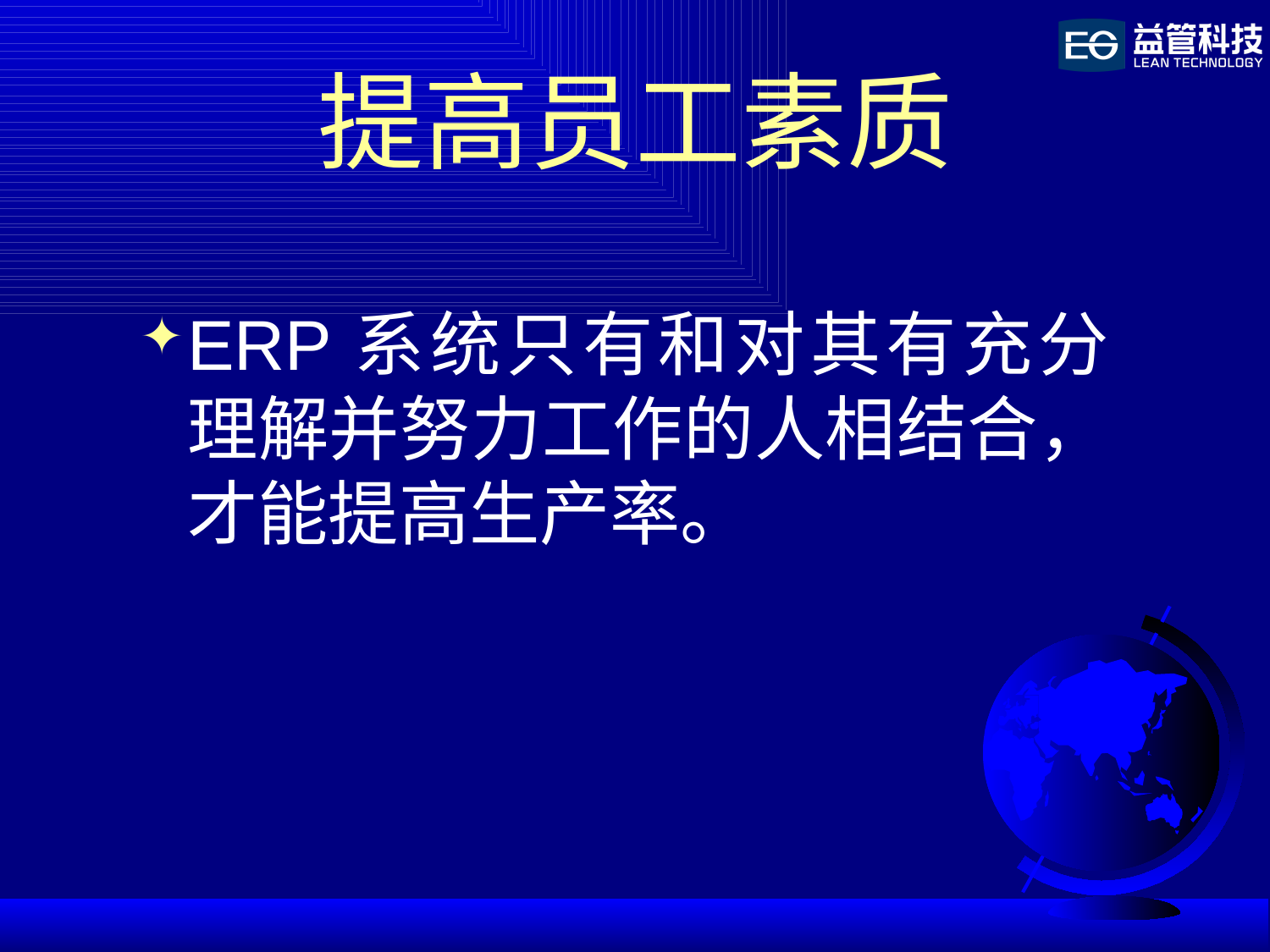

# 提高员工素质
ERP系统只有和对其有充分理解并努力工作的人相结合，才能提高生产率。
33